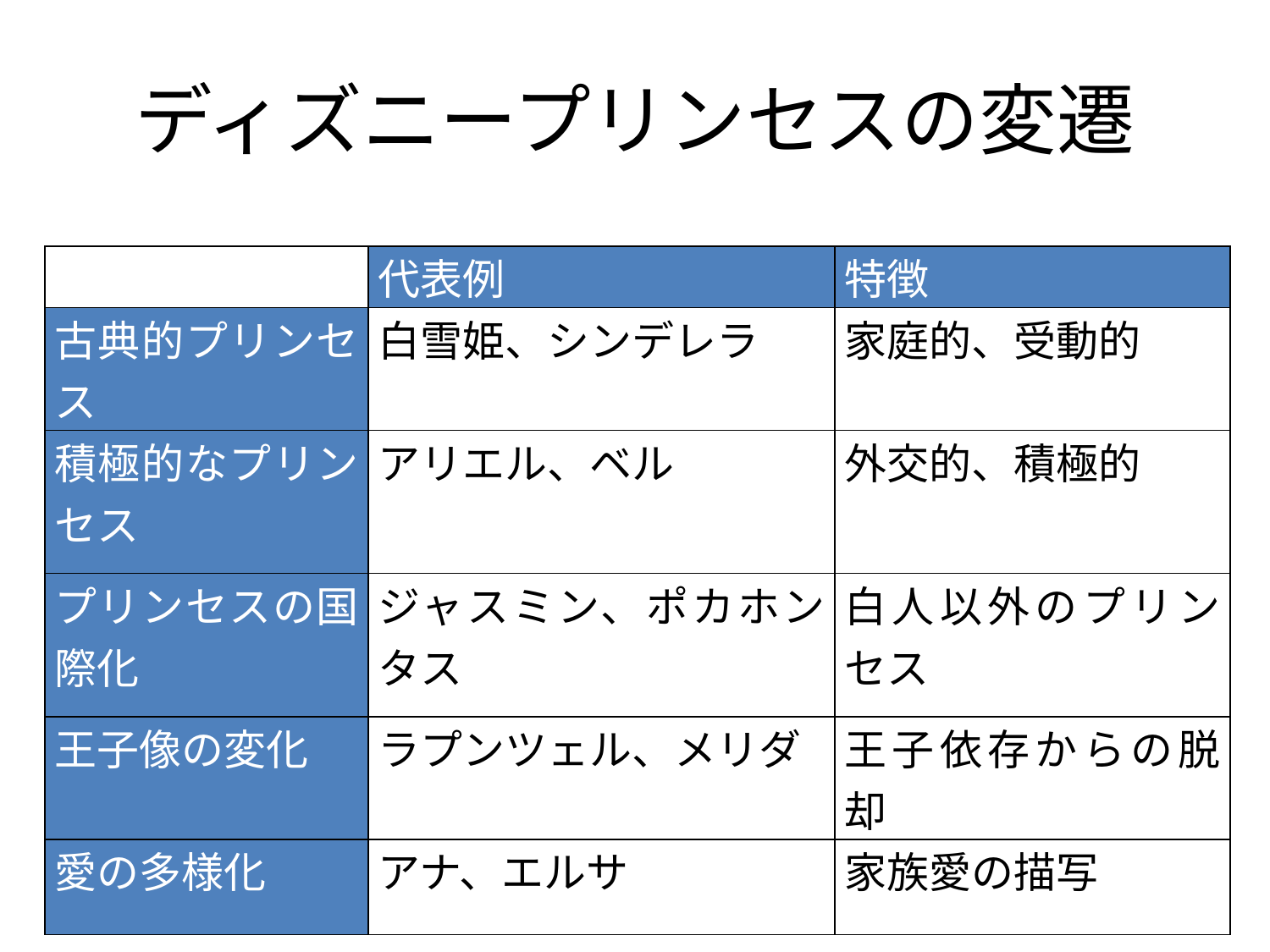

# ディズニープリンセスの変遷
|  | 代表例 | 特徴 |
| --- | --- | --- |
| 古典的プリンセス | 白雪姫、シンデレラ | 家庭的、受動的 |
| 積極的なプリンセス | アリエル、ベル | 外交的、積極的 |
| プリンセスの国際化 | ジャスミン、ポカホンタス | 白人以外のプリンセス |
| 王子像の変化 | ラプンツェル、メリダ | 王子依存からの脱却 |
| 愛の多様化 | アナ、エルサ | 家族愛の描写 |